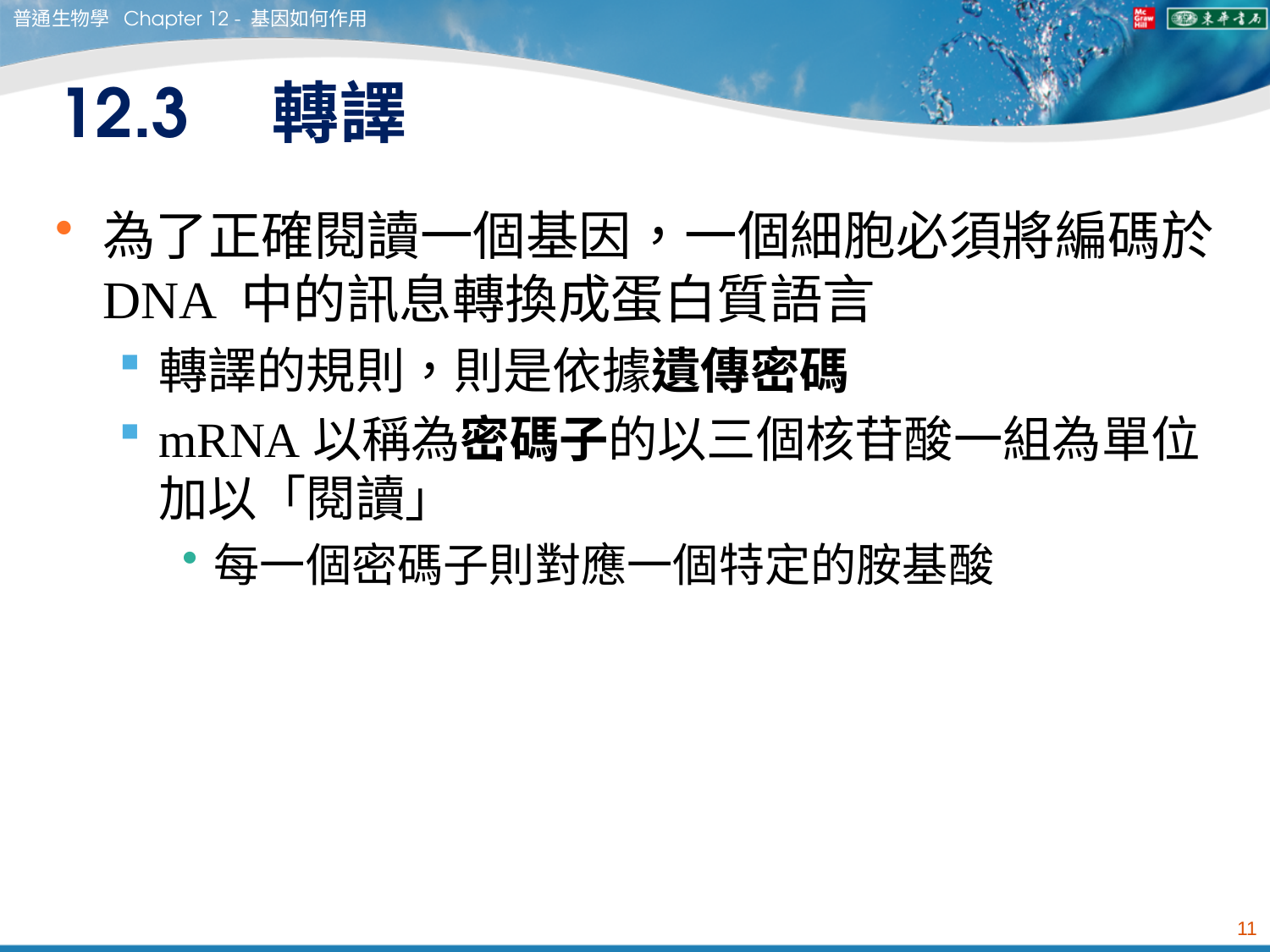

普通生物學  Chapter 12 - 基因如何作用
# 12.3　轉譯
為了正確閱讀一個基因，一個細胞必須將編碼於 DNA 中的訊息轉換成蛋白質語言
轉譯的規則，則是依據遺傳密碼
mRNA以稱為密碼子的以三個核苷酸一組為單位加以「閱讀」
每一個密碼子則對應一個特定的胺基酸
11